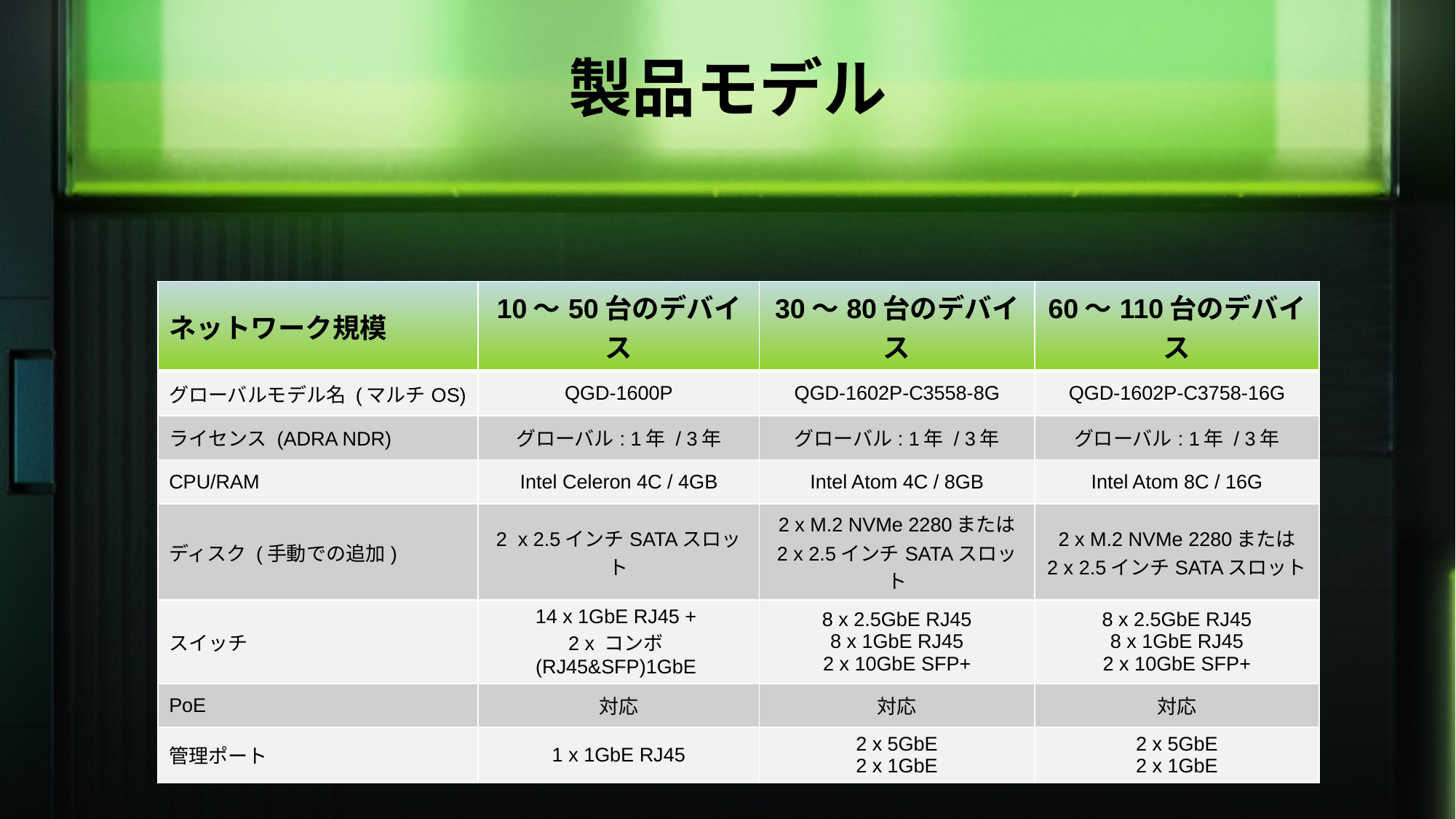

製品モデル
| ネットワーク規模 | 10～50台のデバイス | 30～80台のデバイス | 60～110台のデバイス |
| --- | --- | --- | --- |
| グローバルモデル名 (マルチOS) | QGD-1600P | QGD-1602P-C3558-8G | QGD-1602P-C3758-16G |
| ライセンス (ADRA NDR) | グローバル: 1年 / 3年 | グローバル: 1年 / 3年 | グローバル: 1年 / 3年 |
| CPU/RAM | Intel Celeron 4C / 4GB | Intel Atom 4C / 8GB | Intel Atom 8C / 16G |
| ディスク (手動での追加) | 2  x 2.5インチSATAスロット | 2 x M.2 NVMe 2280または 2 x 2.5インチSATAスロット | 2 x M.2 NVMe 2280または 2 x 2.5インチSATAスロット |
| スイッチ | 14 x 1GbE RJ45 +  2 x コンボ(RJ45&SFP)1GbE | 8 x 2.5GbE RJ45 8 x 1GbE RJ45 2 x 10GbE SFP+ | 8 x 2.5GbE RJ45 8 x 1GbE RJ45 2 x 10GbE SFP+ |
| PoE | 対応 | 対応 | 対応 |
| 管理ポート | 1 x 1GbE RJ45 | 2 x 5GbE 2 x 1GbE | 2 x 5GbE 2 x 1GbE |